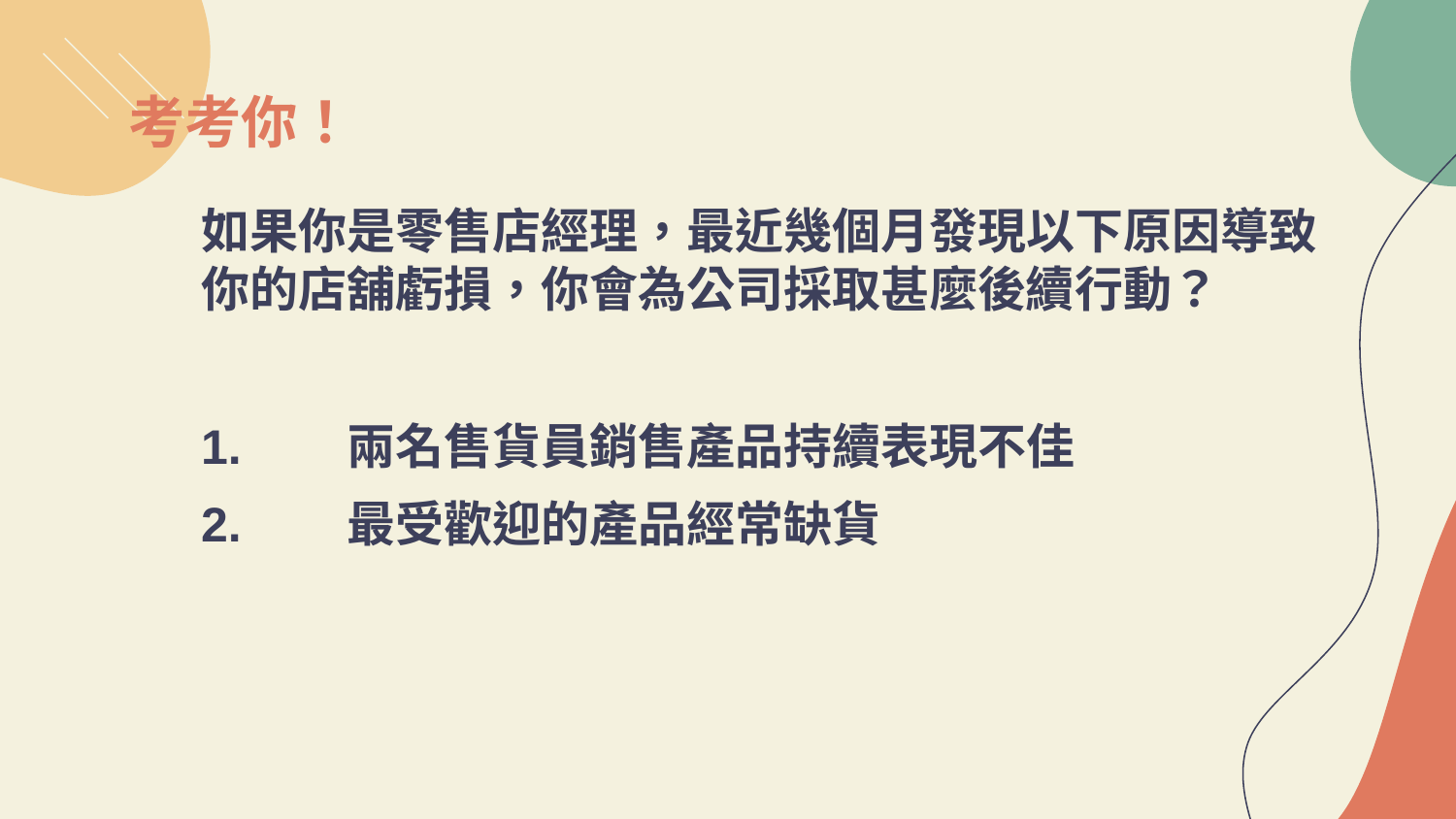

# 考考你！
如果你是零售店經理，最近幾個月發現以下原因導致你的店舖虧損，你會為公司採取甚麼後續行動？

1.	兩名售貨員銷售產品持續表現不佳
2.	最受歡迎的產品經常缺貨